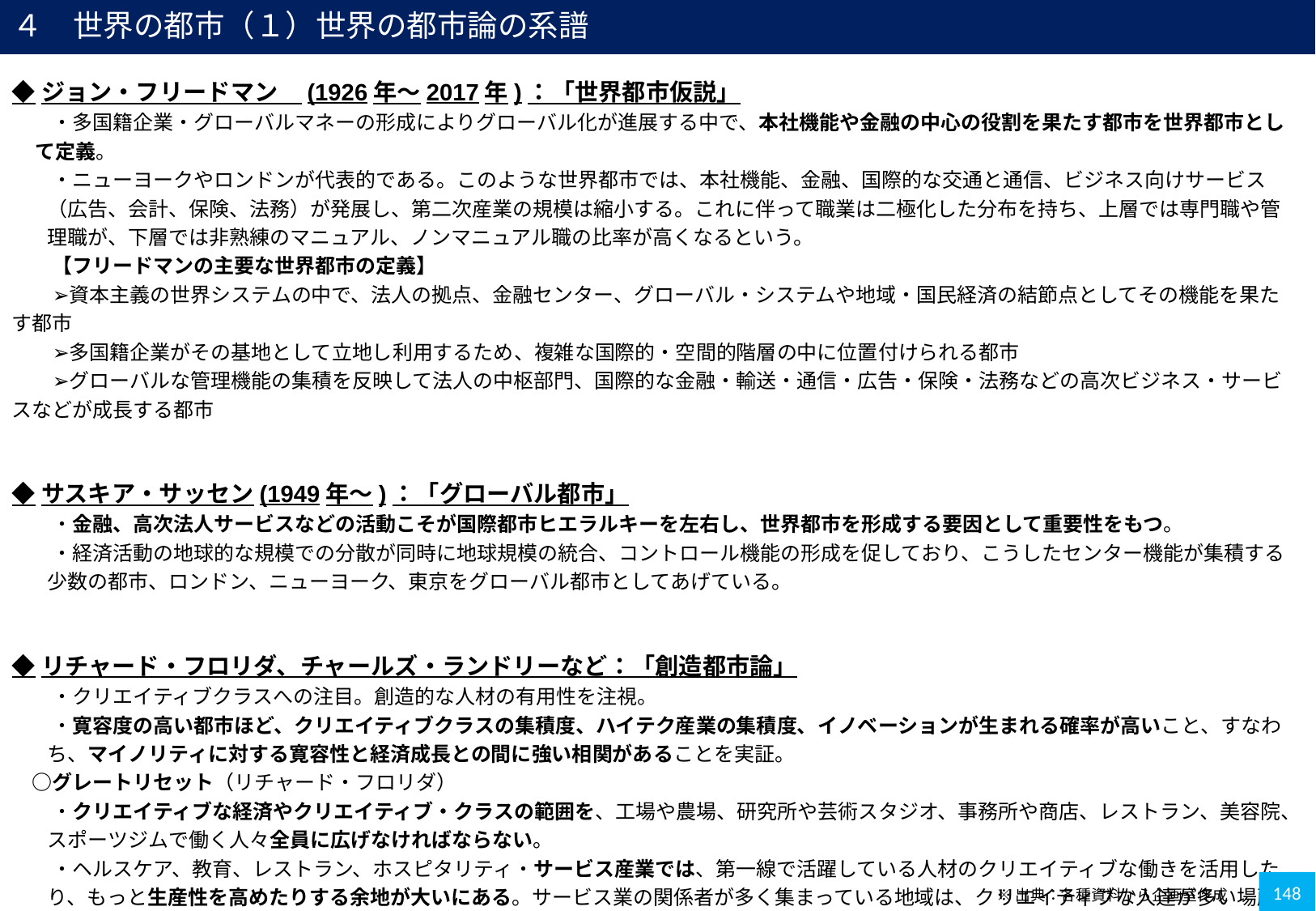

４　世界の都市（１）世界の都市論の系譜
◆ジョン・フリードマン　(1926年～2017年)：「世界都市仮説」
　　・多国籍企業・グローバルマネーの形成によりグローバル化が進展する中で、本社機能や金融の中心の役割を果たす都市を世界都市として定義。
　　・ニューヨークやロンドンが代表的である。このような世界都市では、本社機能、金融、国際的な交通と通信、ビジネス向けサービス（広告、会計、保険、法務）が発展し、第二次産業の規模は縮小する。これに伴って職業は二極化した分布を持ち、上層では専門職や管理職が、下層では非熟練のマニュアル、ノンマニュアル職の比率が高くなるという。
　　【フリードマンの主要な世界都市の定義】
　　➢資本主義の世界システムの中で、法人の拠点、金融センター、グローバル・システムや地域・国民経済の結節点としてその機能を果たす都市
　　➢多国籍企業がその基地として立地し利用するため、複雑な国際的・空間的階層の中に位置付けられる都市
　　➢グローバルな管理機能の集積を反映して法人の中枢部門、国際的な金融・輸送・通信・広告・保険・法務などの高次ビジネス・サービスなどが成長する都市

◆サスキア・サッセン(1949年～)：「グローバル都市」
　　・金融、高次法人サービスなどの活動こそが国際都市ヒエラルキーを左右し、世界都市を形成する要因として重要性をもつ。
　　・経済活動の地球的な規模での分散が同時に地球規模の統合、コントロール機能の形成を促しており、こうしたセンター機能が集積する少数の都市、ロンドン、ニューヨーク、東京をグローバル都市としてあげている。

◆リチャード・フロリダ、チャールズ・ランドリーなど：「創造都市論」
　　・クリエイティブクラスへの注目。創造的な人材の有用性を注視。
　　・寛容度の高い都市ほど、クリエイティブクラスの集積度、ハイテク産業の集積度、イノベーションが生まれる確率が高いこと、すなわち、マイノリティに対する寛容性と経済成長との間に強い相関があることを実証。
　○グレートリセット（リチャード・フロリダ）
　　・クリエイティブな経済やクリエイティブ・クラスの範囲を、工場や農場、研究所や芸術スタジオ、事務所や商店、レストラン、美容院、スポーツジムで働く人々全員に広げなければならない。
　　・ヘルスケア、教育、レストラン、ホスピタリティ・サービス産業では、第一線で活躍している人材のクリエイティブな働きを活用したり、もっと生産性を高めたりする余地が大いにある。サービス業の関係者が多く集まっている地域は、クリエイティブな人達が多い場所と同じく、経済生産高も収入も高く、イノベーションも多い。
　　・「メガ地域（メガリージョン）」と呼ばれるクリエイティブ的な広域圏が注目されている。人々は、これから有望だと思える巨大都市圏になだれ込んでくる。いくつかの都市と郊外を包含する広域都市が、最近は急速に成長している。
148
※出典：各種資料から企画室作成